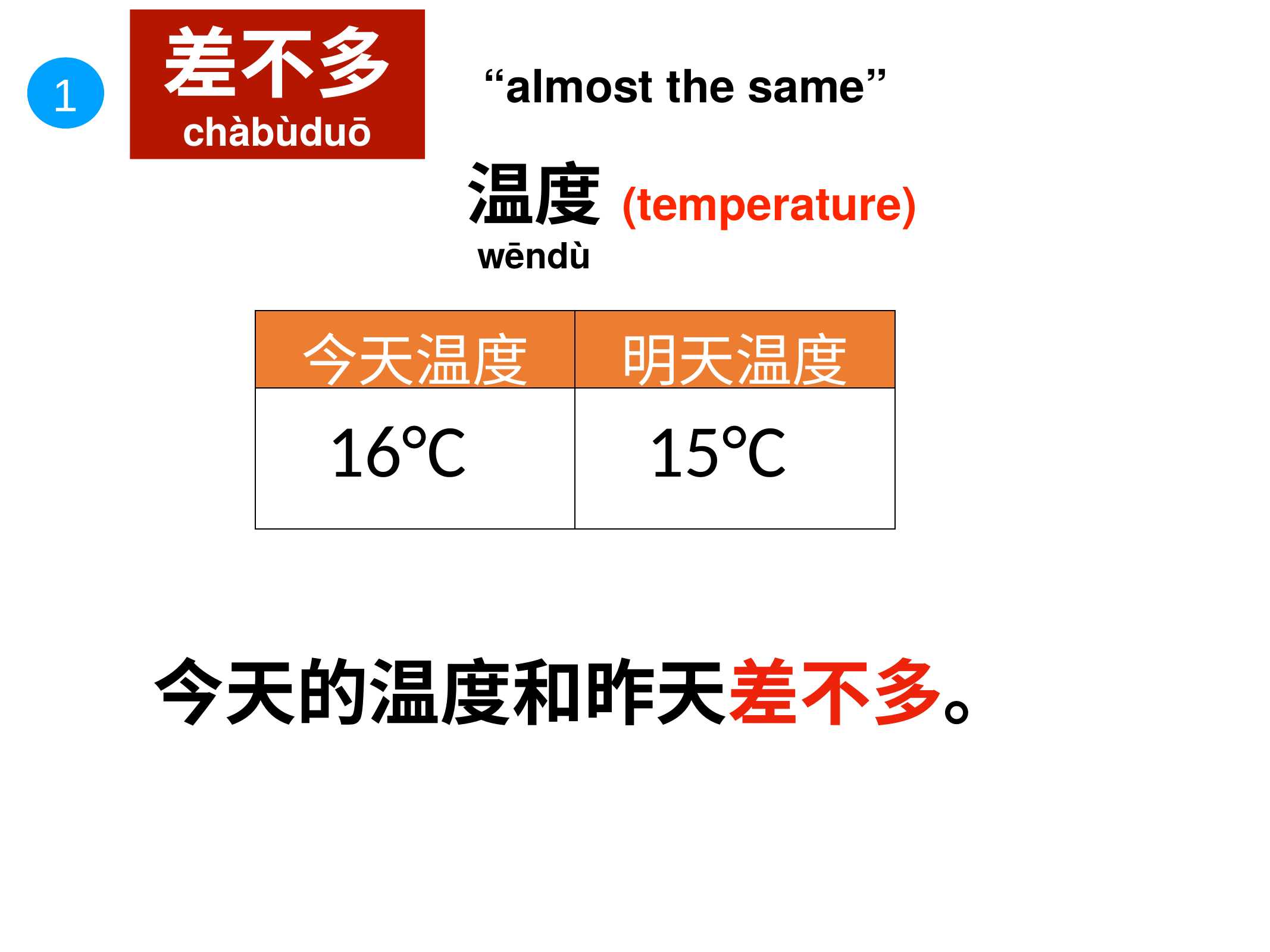

差不多
chàbùduō
“almost the same”
1
温度
wēndù
(temperature)
| 今天温度 | 明天温度 |
| --- | --- |
| 16°C | 15°C |
今天的温度和昨天差不多。